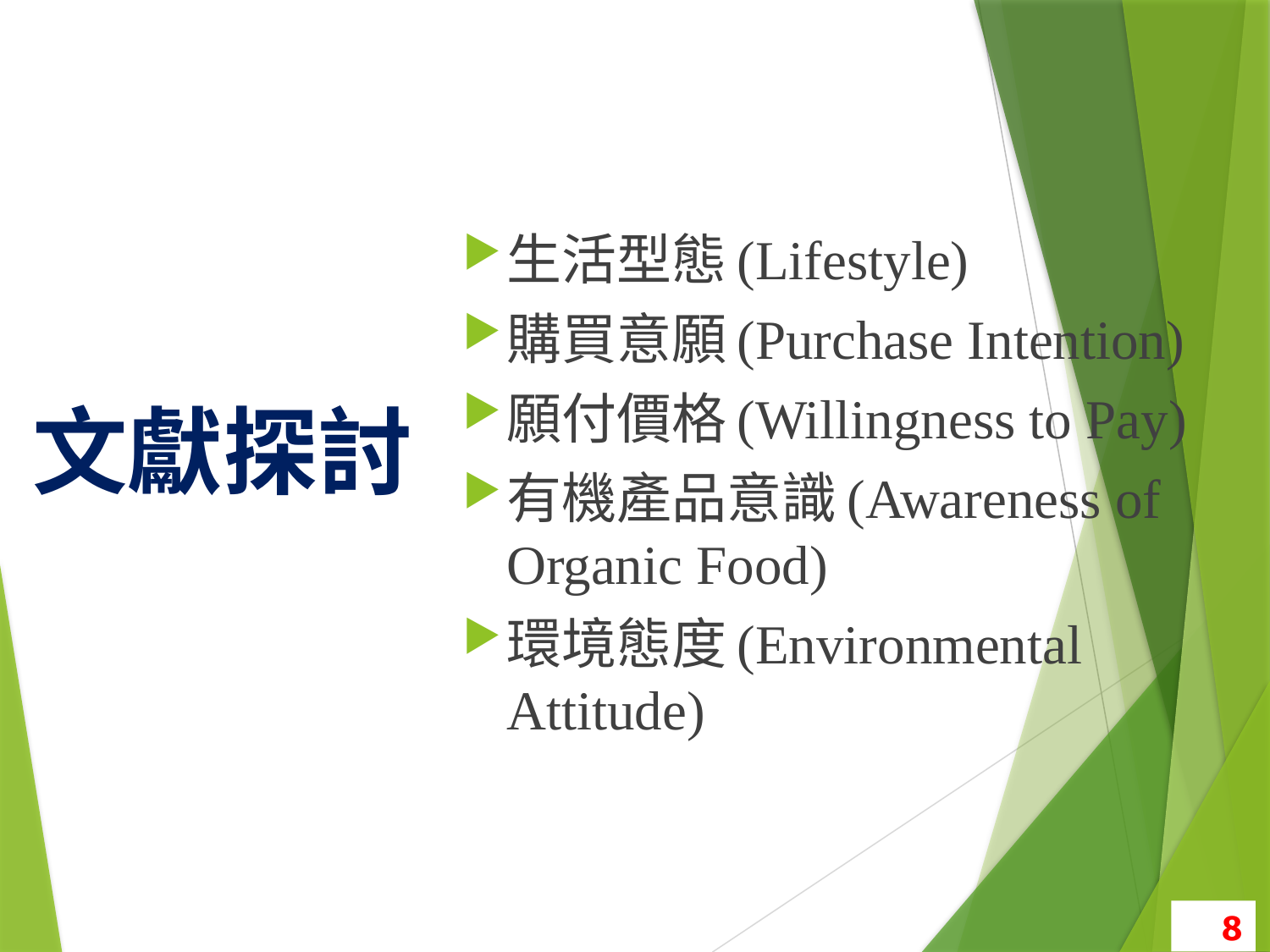

生活型態(Lifestyle)
購買意願(Purchase Intention)
願付價格(Willingness to Pay)
有機產品意識(Awareness of Organic Food)
環境態度(Environmental Attitude)

# 文獻探討

8